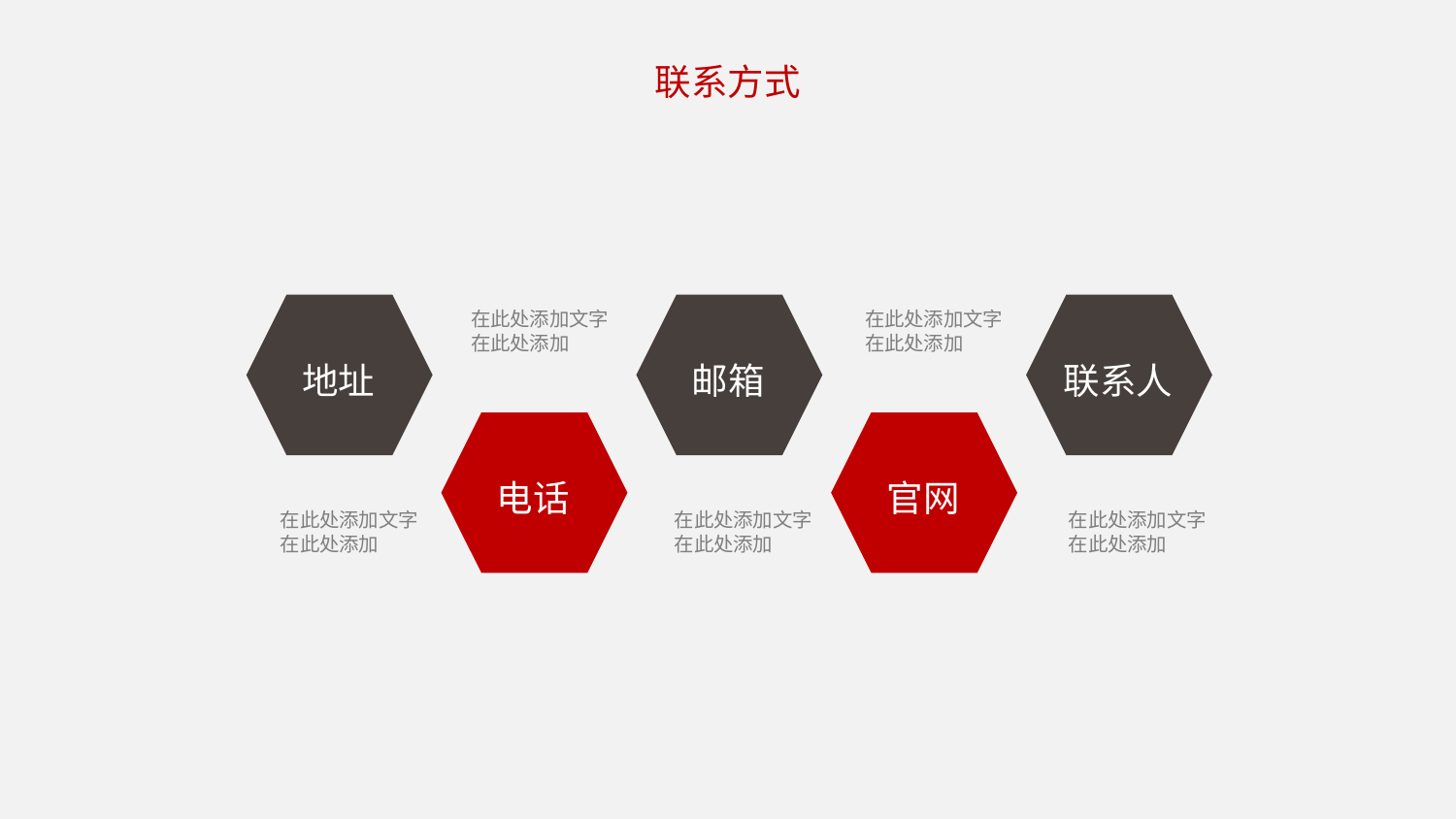

联系方式

地址

邮箱

联系人
在此处添加文字在此处添加
在此处添加文字在此处添加

电话

官网
在此处添加文字在此处添加
在此处添加文字在此处添加
在此处添加文字在此处添加